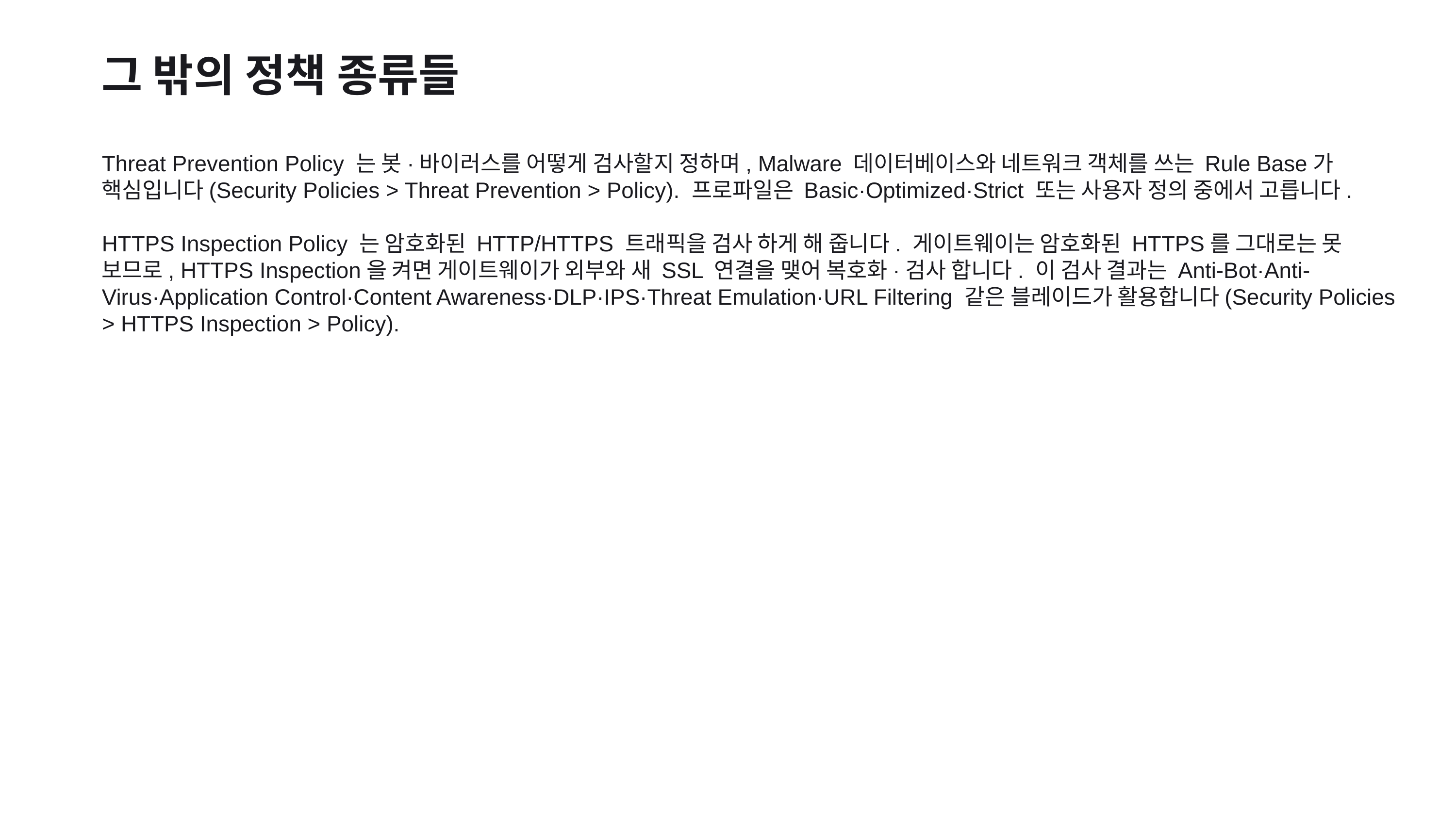

그 밖의 정책 종류들
Threat Prevention Policy 는 봇·바이러스를 어떻게 검사할지 정하며, Malware 데이터베이스와 네트워크 객체를 쓰는 Rule Base가 핵심입니다(Security Policies > Threat Prevention > Policy). 프로파일은 Basic·Optimized·Strict 또는 사용자 정의 중에서 고릅니다.

HTTPS Inspection Policy 는 암호화된 HTTP/HTTPS 트래픽을 검사 하게 해 줍니다. 게이트웨이는 암호화된 HTTPS를 그대로는 못 보므로, HTTPS Inspection을 켜면 게이트웨이가 외부와 새 SSL 연결을 맺어 복호화·검사 합니다. 이 검사 결과는 Anti-Bot·Anti-Virus·Application Control·Content Awareness·DLP·IPS·Threat Emulation·URL Filtering 같은 블레이드가 활용합니다(Security Policies > HTTPS Inspection > Policy).